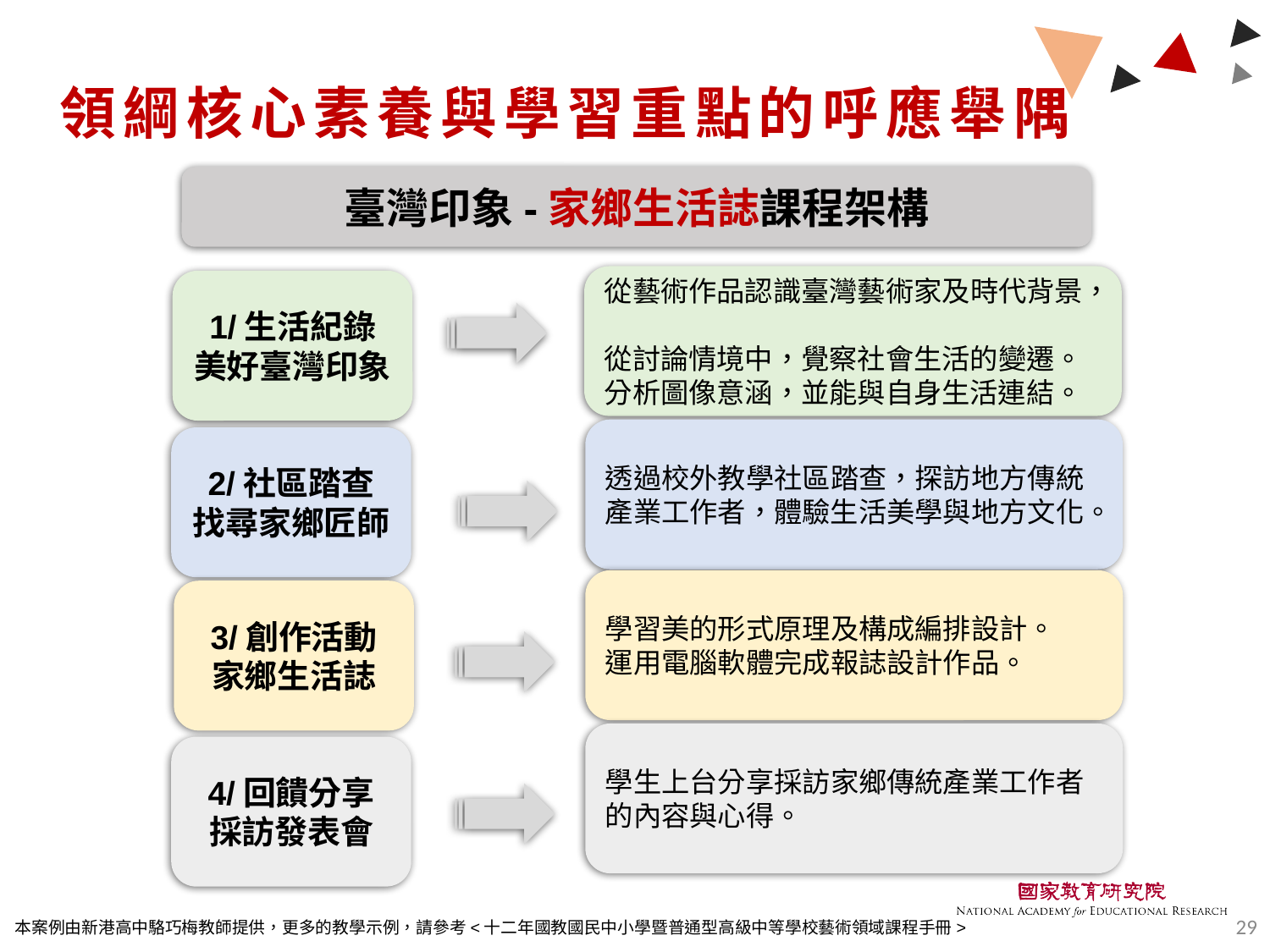

# 領綱核心素養與學習重點的呼應舉隅

臺灣印象-家鄉生活誌課程架構
從藝術作品認識臺灣藝術家及時代背景，
從討論情境中，覺察社會生活的變遷。
分析圖像意涵，並能與自身生活連結。
1/生活紀錄
美好臺灣印象

透過校外教學社區踏查，探訪地方傳統產業工作者，體驗生活美學與地方文化。
2/社區踏查
找尋家鄉匠師

學習美的形式原理及構成編排設計。
運用電腦軟體完成報誌設計作品。
3/創作活動
家鄉生活誌

學生上台分享採訪家鄉傳統產業工作者的內容與心得。
4/回饋分享
採訪發表會

29
本案例由新港高中駱巧梅教師提供，更多的教學示例，請參考<十二年國教國民中小學暨普通型高級中等學校藝術領域課程手冊>